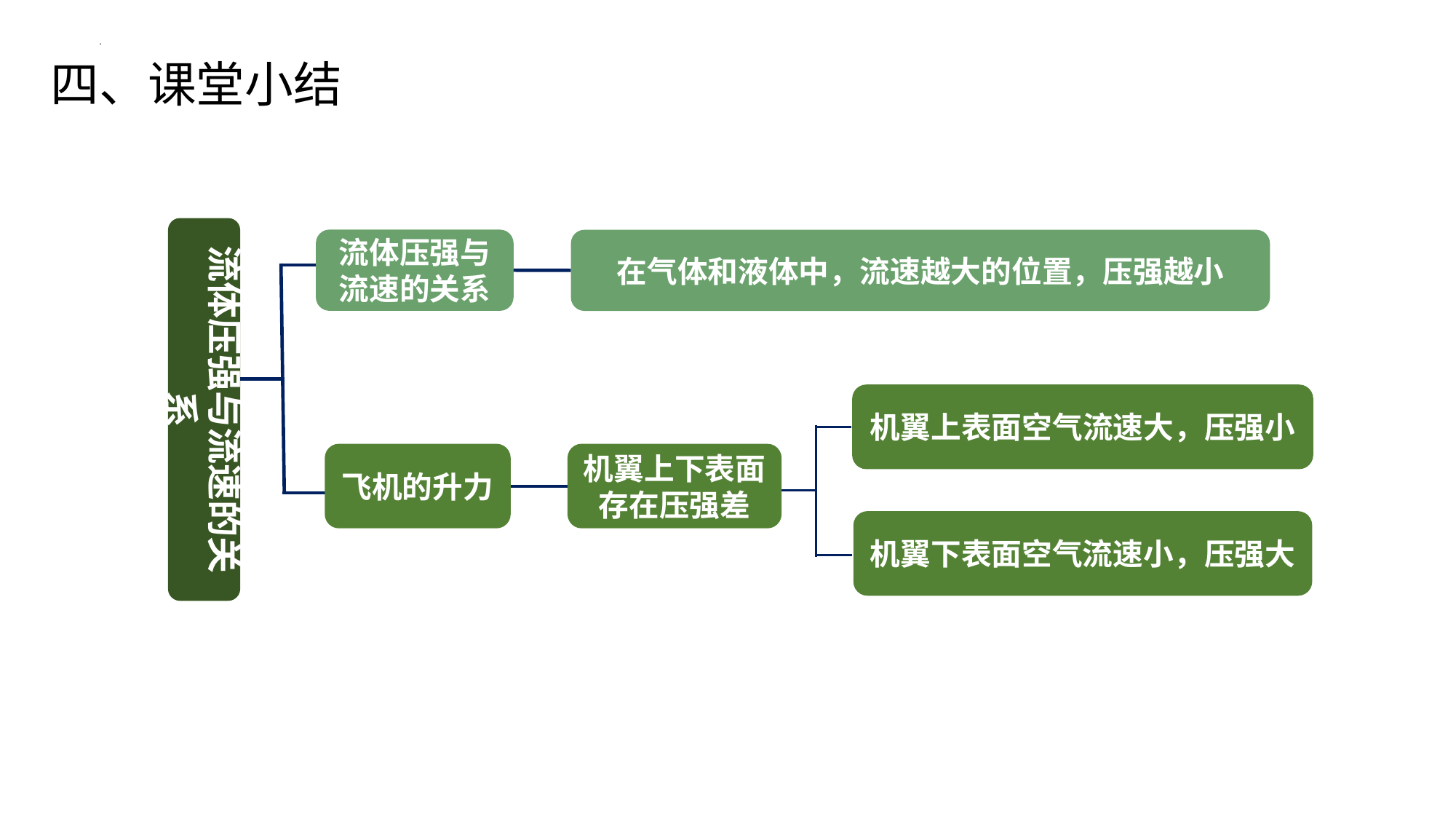

四、课堂小结

流体压强与流速的关系
流体压强与
流速的关系
在气体和液体中，流速越大的位置，压强越小
机翼上表面空气流速大，压强小
飞机的升力
机翼上下表面
存在压强差
机翼下表面空气流速小，压强大